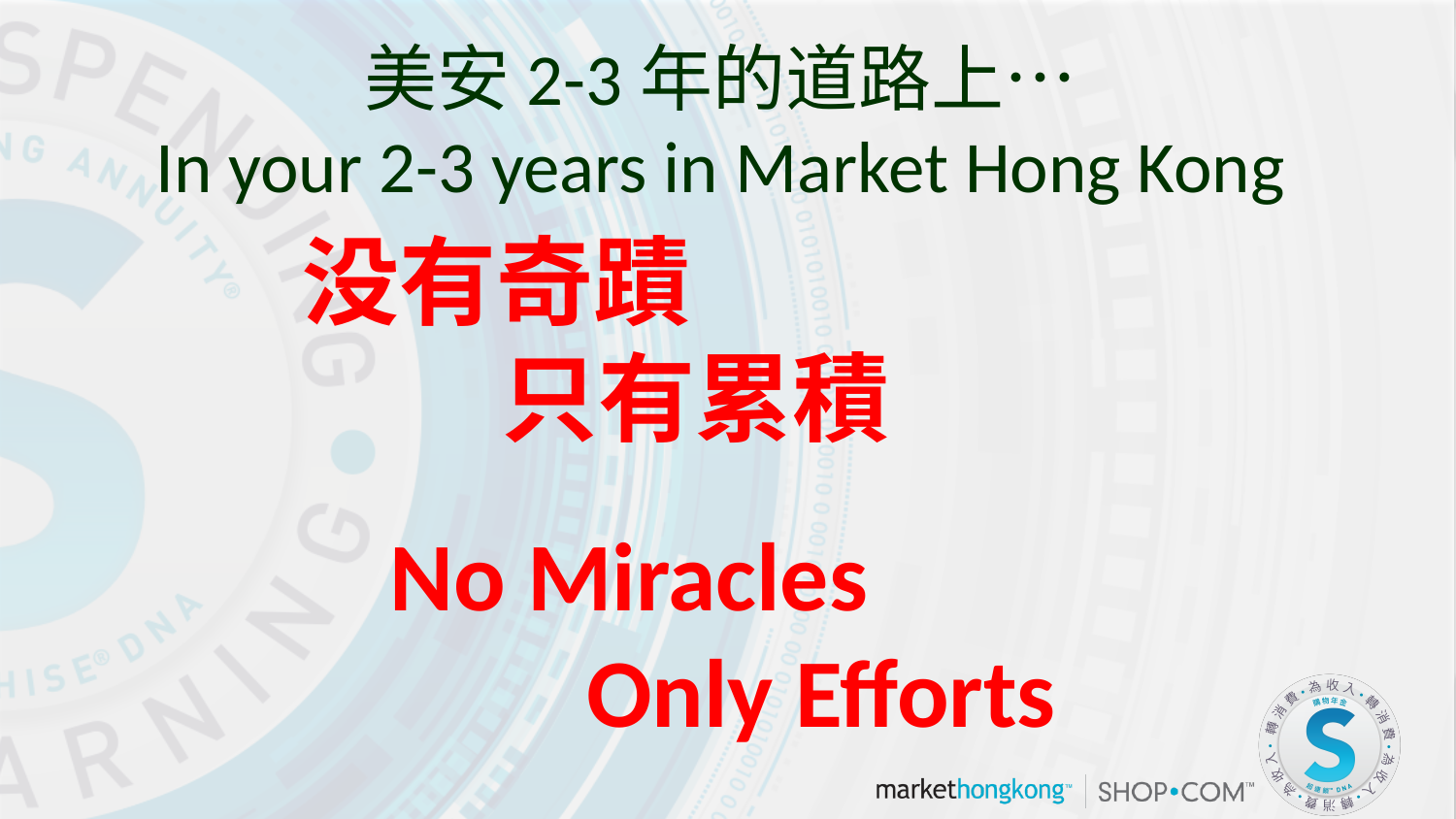

# 美安2-3年的道路上… In your 2-3 years in Market Hong Kong
没有奇蹟
         只有累積
No Miracles
         Only Efforts